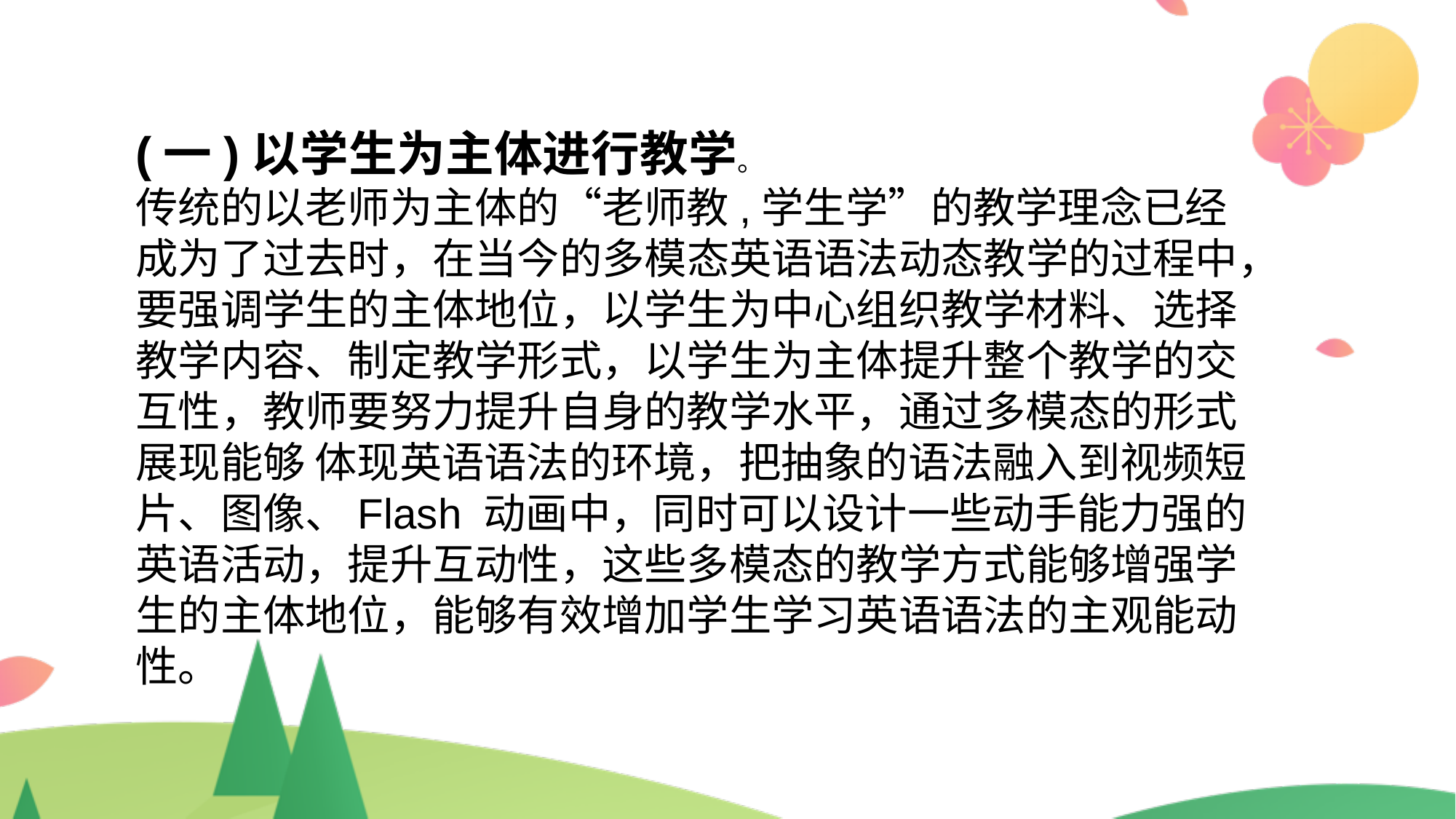

(一)以学生为主体进行教学。
传统的以老师为主体的“老师教,学生学”的教学理念已经成为了过去时，在当今的多模态英语语法动态教学的过程中，要强调学生的主体地位，以学生为中心组织教学材料、选择教学内容、制定教学形式，以学生为主体提升整个教学的交互性，教师要努力提升自身的教学水平，通过多模态的形式展现能够 体现英语语法的环境，把抽象的语法融入到视频短片、图像、Flash 动画中，同时可以设计一些动手能力强的英语活动，提升互动性，这些多模态的教学方式能够增强学生的主体地位，能够有效增加学生学习英语语法的主观能动性。